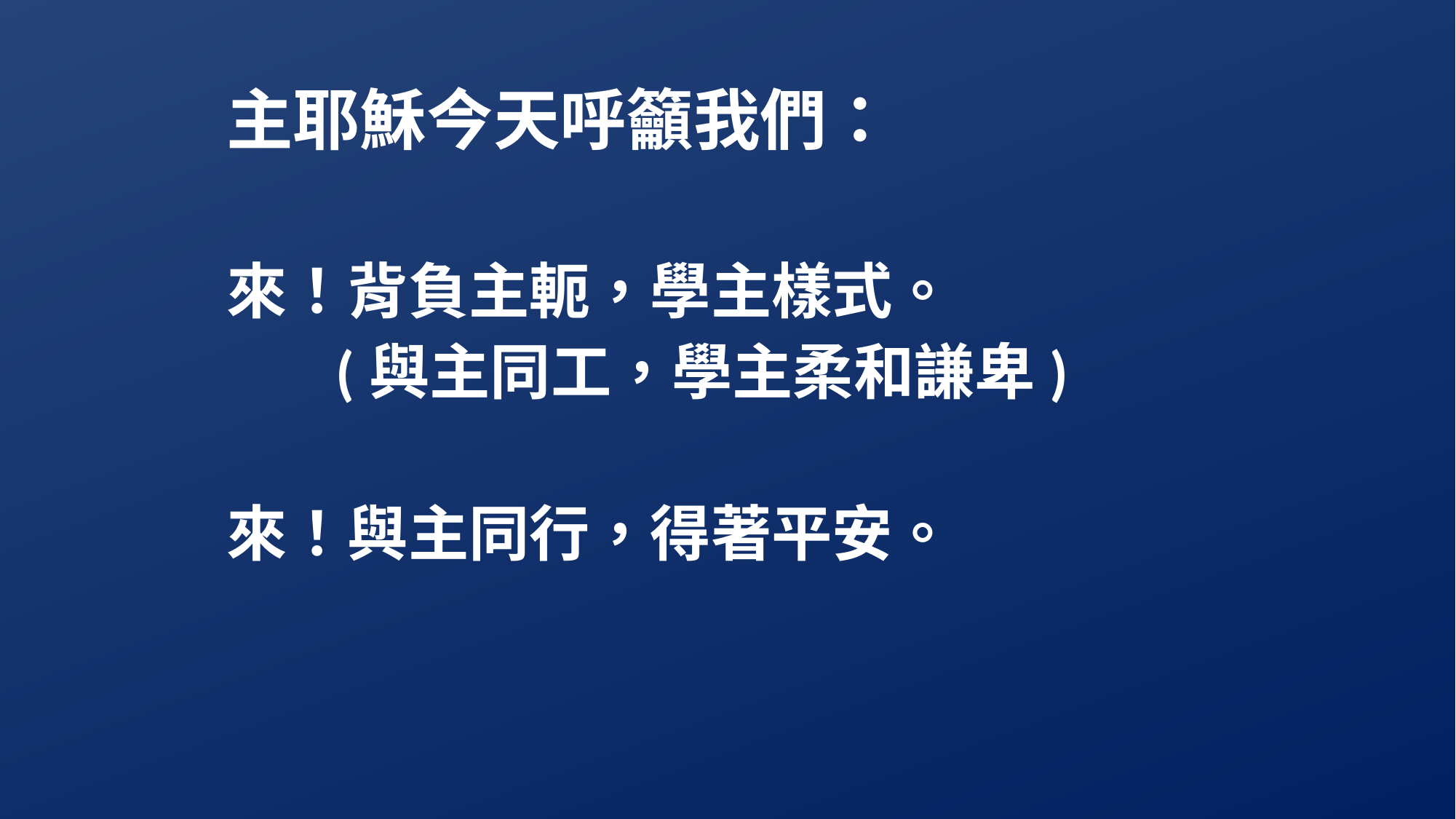

# 主耶穌今天呼籲我們：
來！背負主軛，學主樣式。
        (與主同工，學主柔和謙卑)

來！與主同行，得著平安。